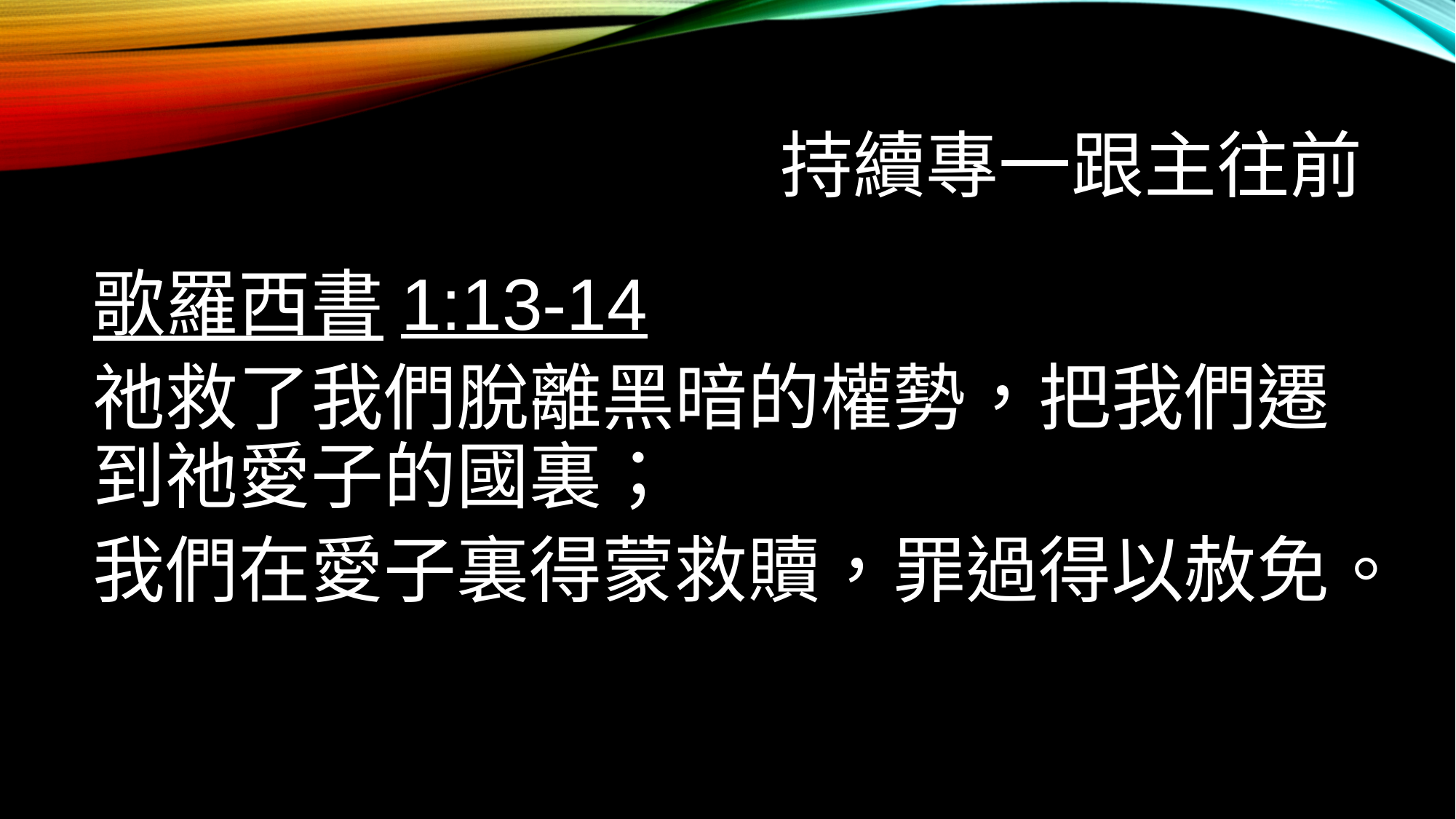

# 持續專一跟主往前
歌羅西書1:13-14
祂救了我們脫離黑暗的權勢，把我們遷到祂愛子的國裏；
我們在愛子裏得蒙救贖，罪過得以赦免。